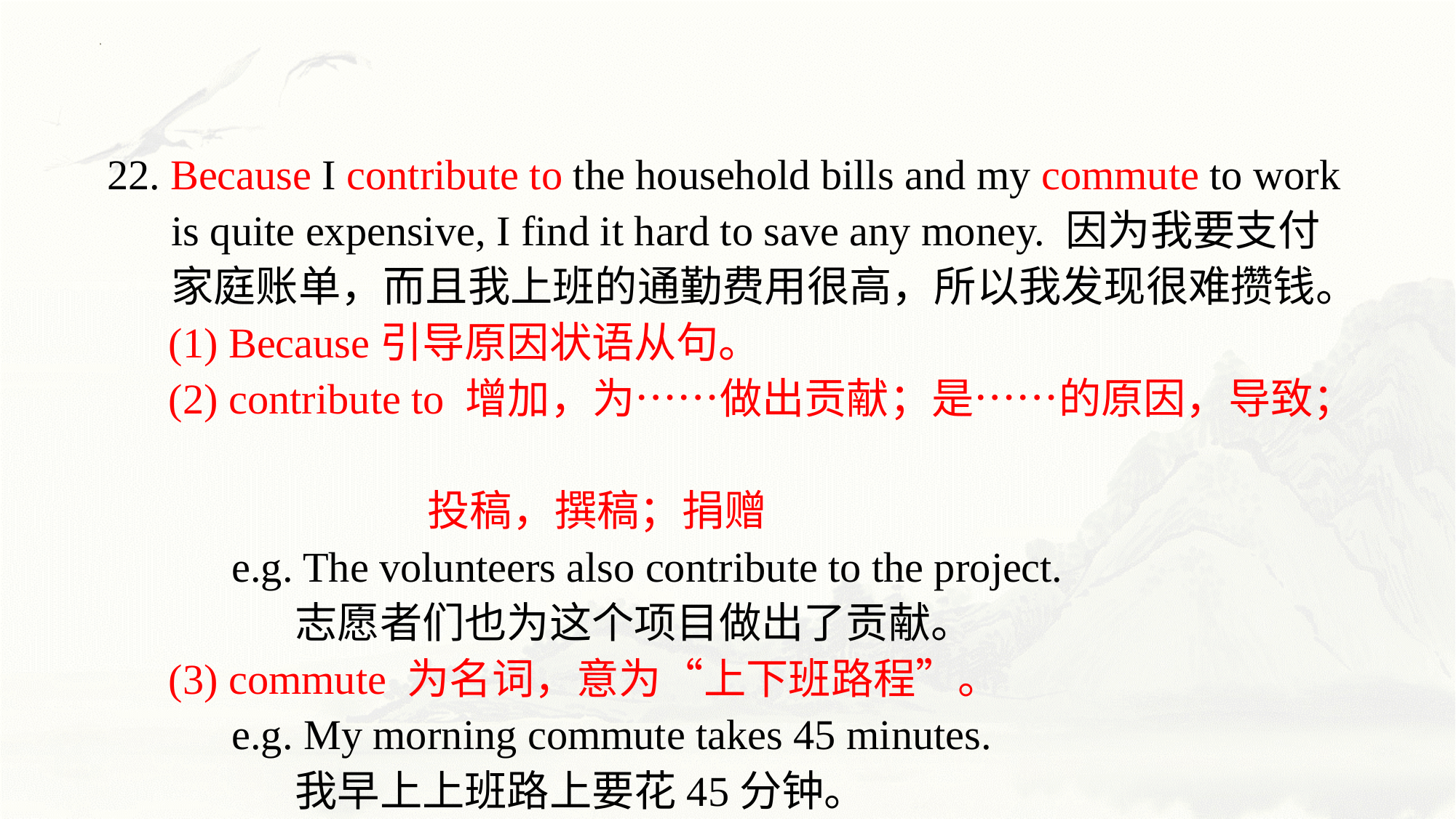

22. Because I contribute to the household bills and my commute to work is quite expensive, I find it hard to save any money. 因为我要支付家庭账单，而且我上班的通勤费用很高，所以我发现很难攒钱。
      (1) Because引导原因状语从句。
      (2) contribute to 增加，为……做出贡献；是……的原因，导致；
                                 投稿，撰稿；捐赠
            e.g. The volunteers also contribute to the project.
                   志愿者们也为这个项目做出了贡献。
      (3) commute 为名词，意为“上下班路程”。
            e.g. My morning commute takes 45 minutes.
                   我早上上班路上要花45分钟。